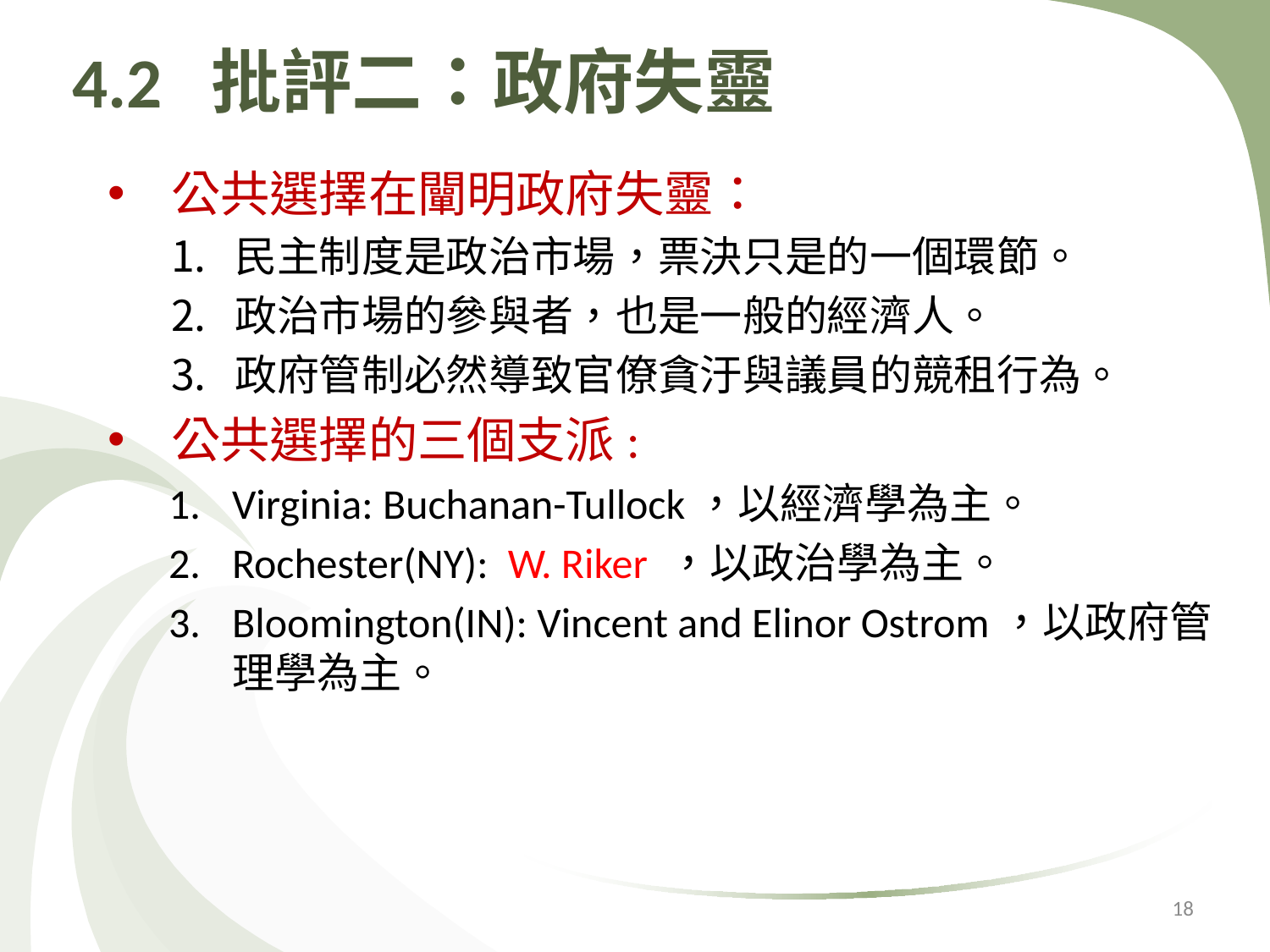

# 4.2  批評二：政府失靈
公共選擇在闡明政府失靈：
民主制度是政治市場，票決只是的一個環節。
政治市場的參與者，也是一般的經濟人。
政府管制必然導致官僚貪汙與議員的競租行為。
公共選擇的三個支派:
Virginia: Buchanan-Tullock，以經濟學為主。
Rochester(NY):  W. Riker ，以政治學為主。
Bloomington(IN): Vincent and Elinor Ostrom，以政府管理學為主。
18